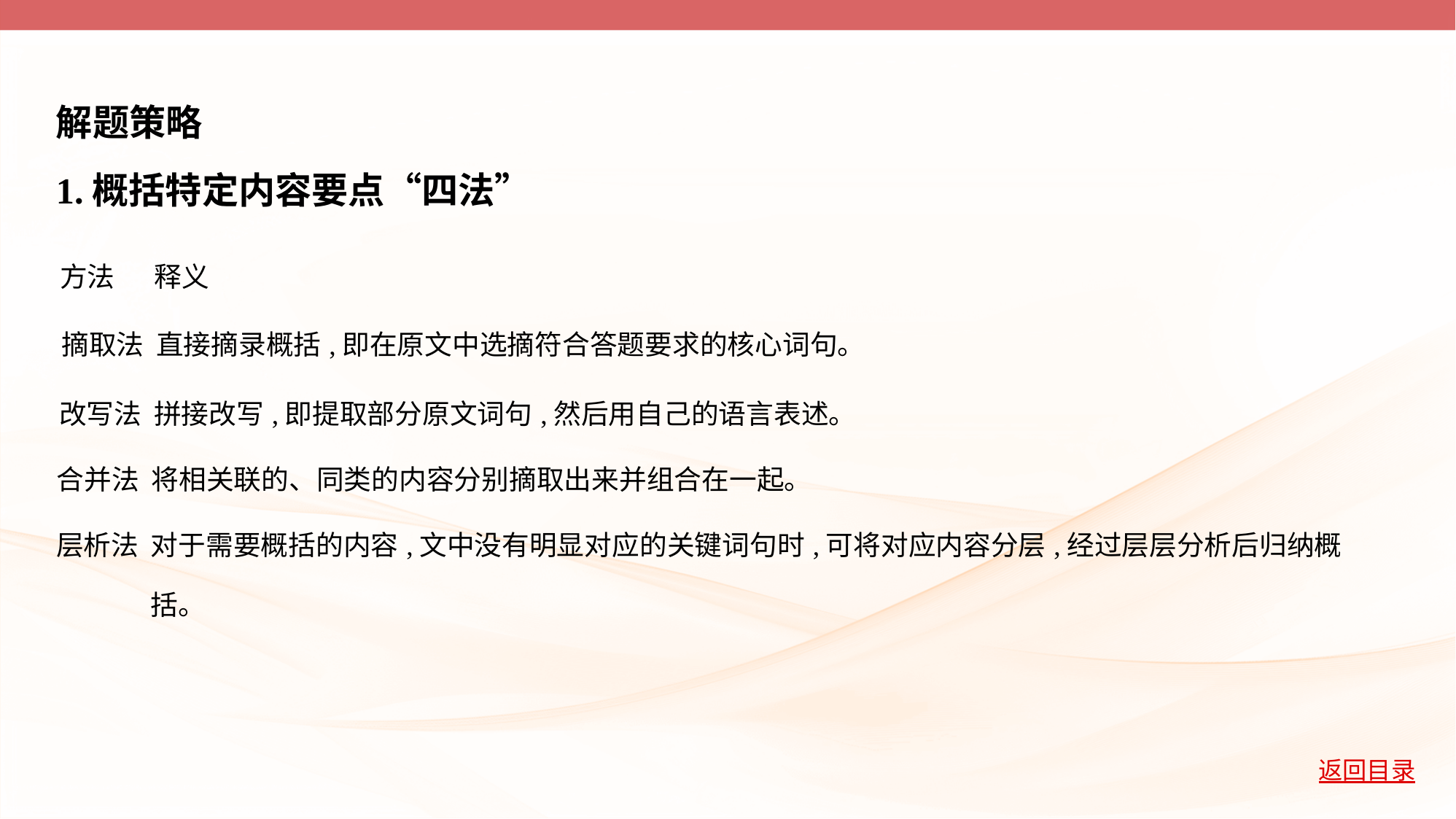

解题策略
1.概括特定内容要点“四法”
| 方法 | 释义 |
| --- | --- |
| 摘取法 | 直接摘录概括,即在原文中选摘符合答题要求的核心词句。 |
| --- | --- |
| 改写法 | 拼接改写,即提取部分原文词句,然后用自己的语言表述。 |
| --- | --- |
| 合并法 | 将相关联的、同类的内容分别摘取出来并组合在一起。 |
| --- | --- |
| 层析法 | 对于需要概括的内容,文中没有明显对应的关键词句时,可将对应内容分层,经过层层分析后归纳概括。 |
| --- | --- |